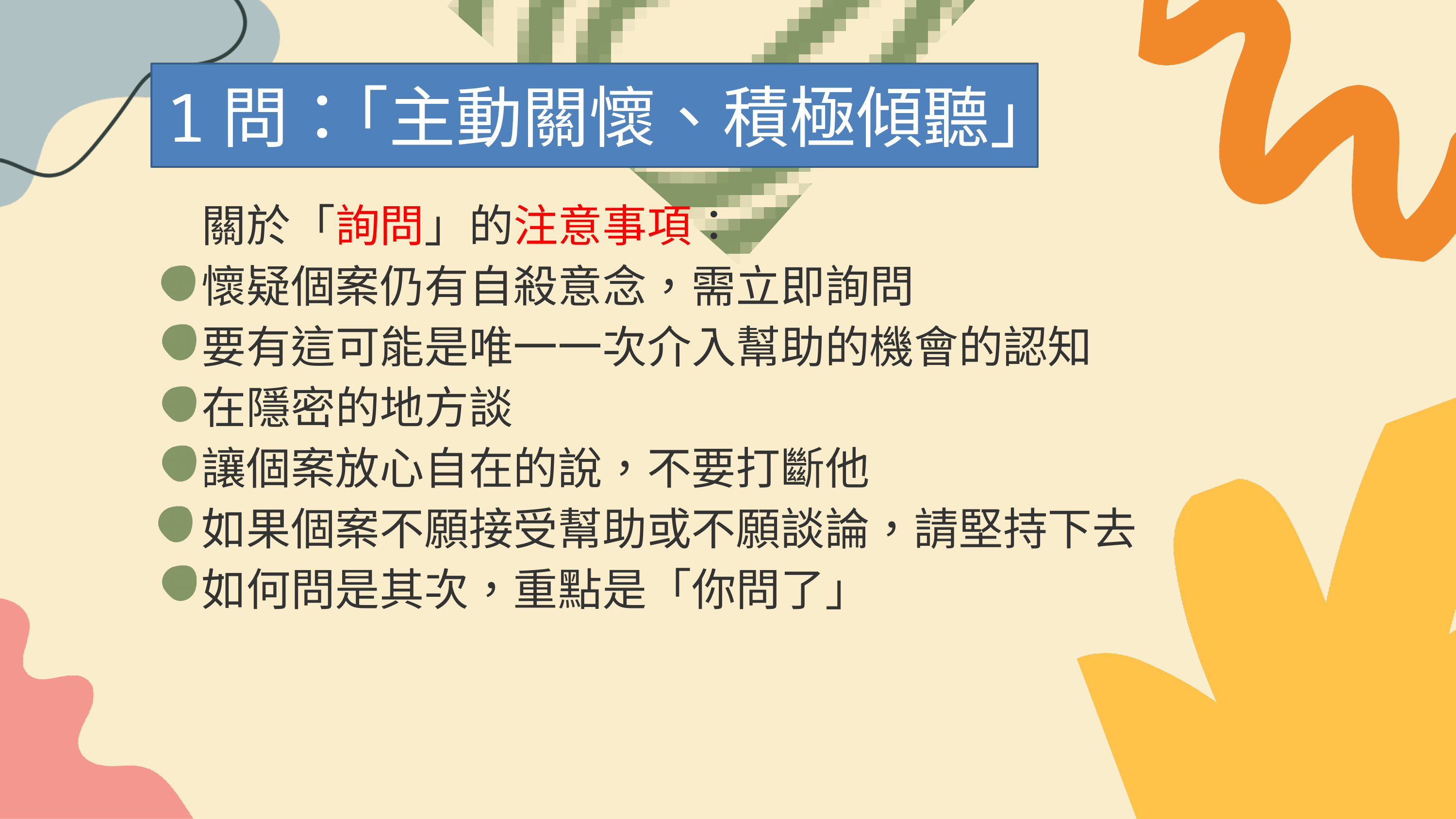

1問：｢主動關懷、積極傾聽｣
關於「詢問」的注意事項：
懷疑個案仍有自殺意念，需立即詢問
要有這可能是唯一一次介入幫助的機會的認知
在隱密的地方談
讓個案放心自在的說，不要打斷他
如果個案不願接受幫助或不願談論，請堅持下去
如何問是其次，重點是「你問了」